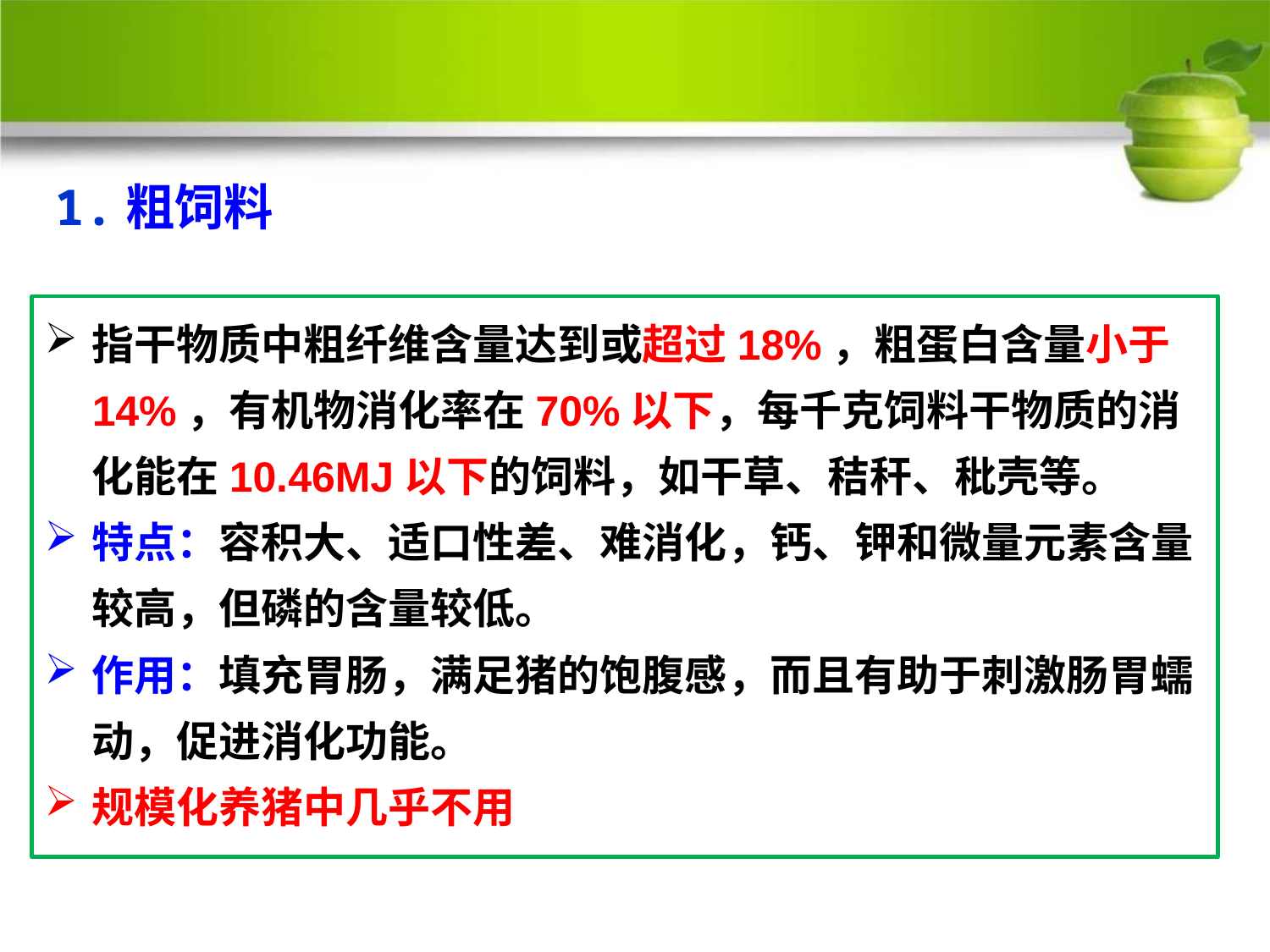

# 1.粗饲料
指干物质中粗纤维含量达到或超过18%，粗蛋白含量小于14%，有机物消化率在70%以下，每千克饲料干物质的消化能在10.46MJ以下的饲料，如干草、秸秆、秕壳等。
特点：容积大、适口性差、难消化，钙、钾和微量元素含量较高，但磷的含量较低。
作用：填充胃肠，满足猪的饱腹感，而且有助于刺激肠胃蠕动，促进消化功能。
规模化养猪中几乎不用